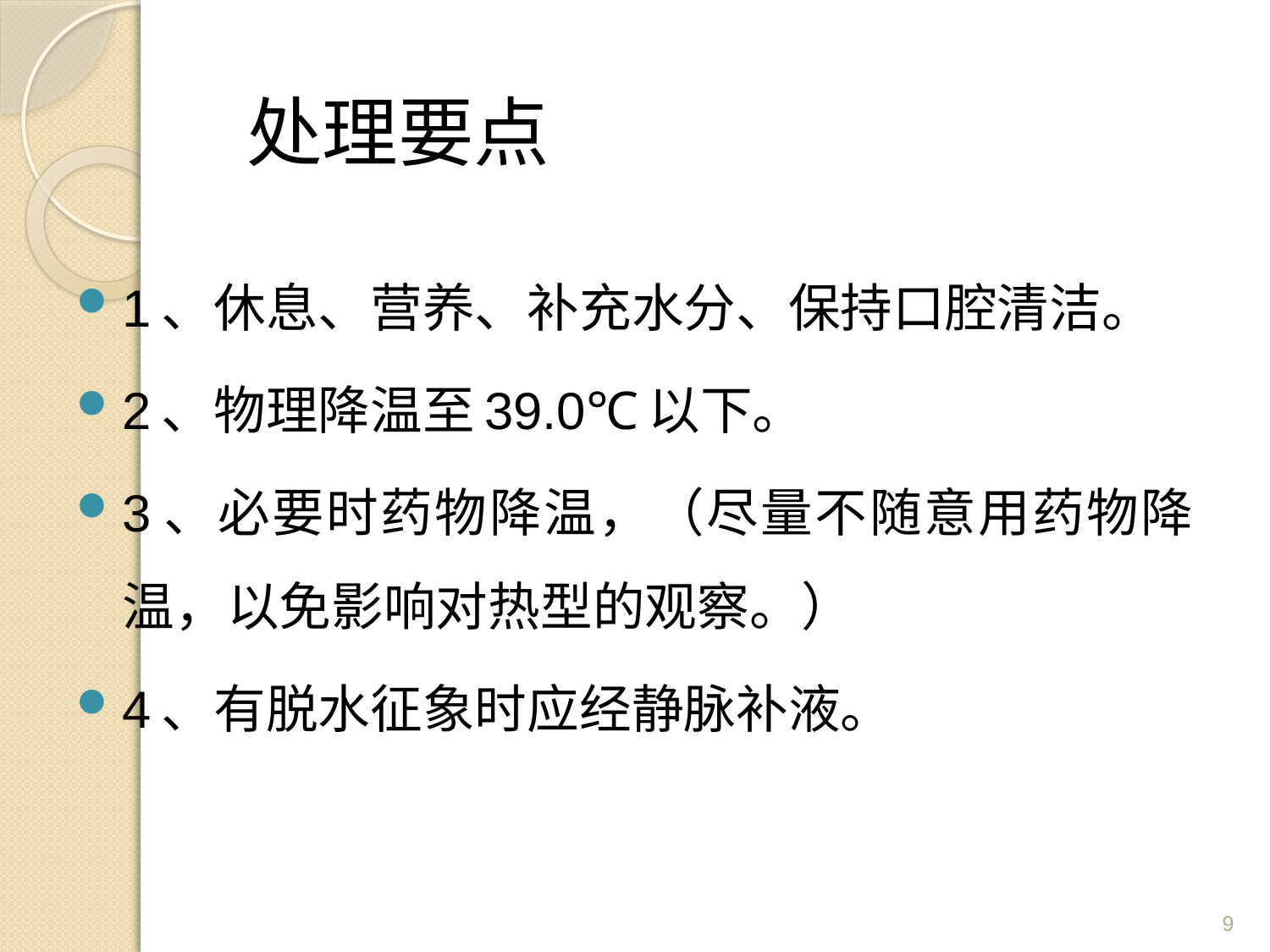

# 处理要点

1、休息、营养、补充水分、保持口腔清洁。
2、物理降温至39.0℃以下。
3、必要时药物降温，（尽量不随意用药物降温，以免影响对热型的观察。）
4、有脱水征象时应经静脉补液。

9